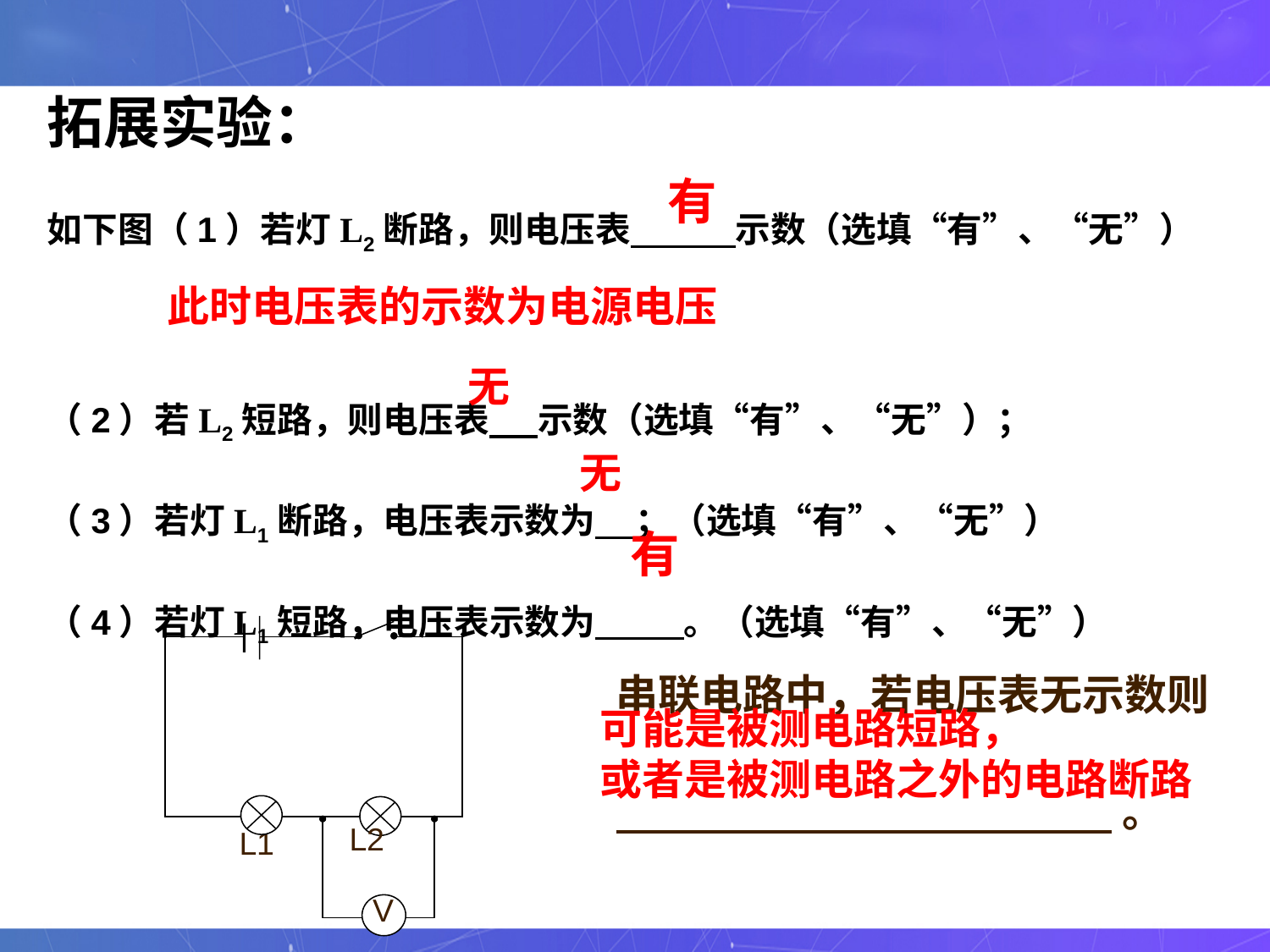

拓展实验：
如下图（1）若灯L2断路，则电压表             示数（选填“有”、“无”）

（2）若L2短路，则电压表      示数（选填“有”、“无”）；
（3）若灯L1断路，电压表示数为     ；（选填“有”、“无”）
（4）若灯L1短路，电压表示数为           。（选填“有”、“无”）
有
此时电压表的示数为电源电压
无
无
有
串联电路中，若电压表无示数则
                                                    。

L2

L1

V

可能是被测电路短路，
或者是被测电路之外的电路断路